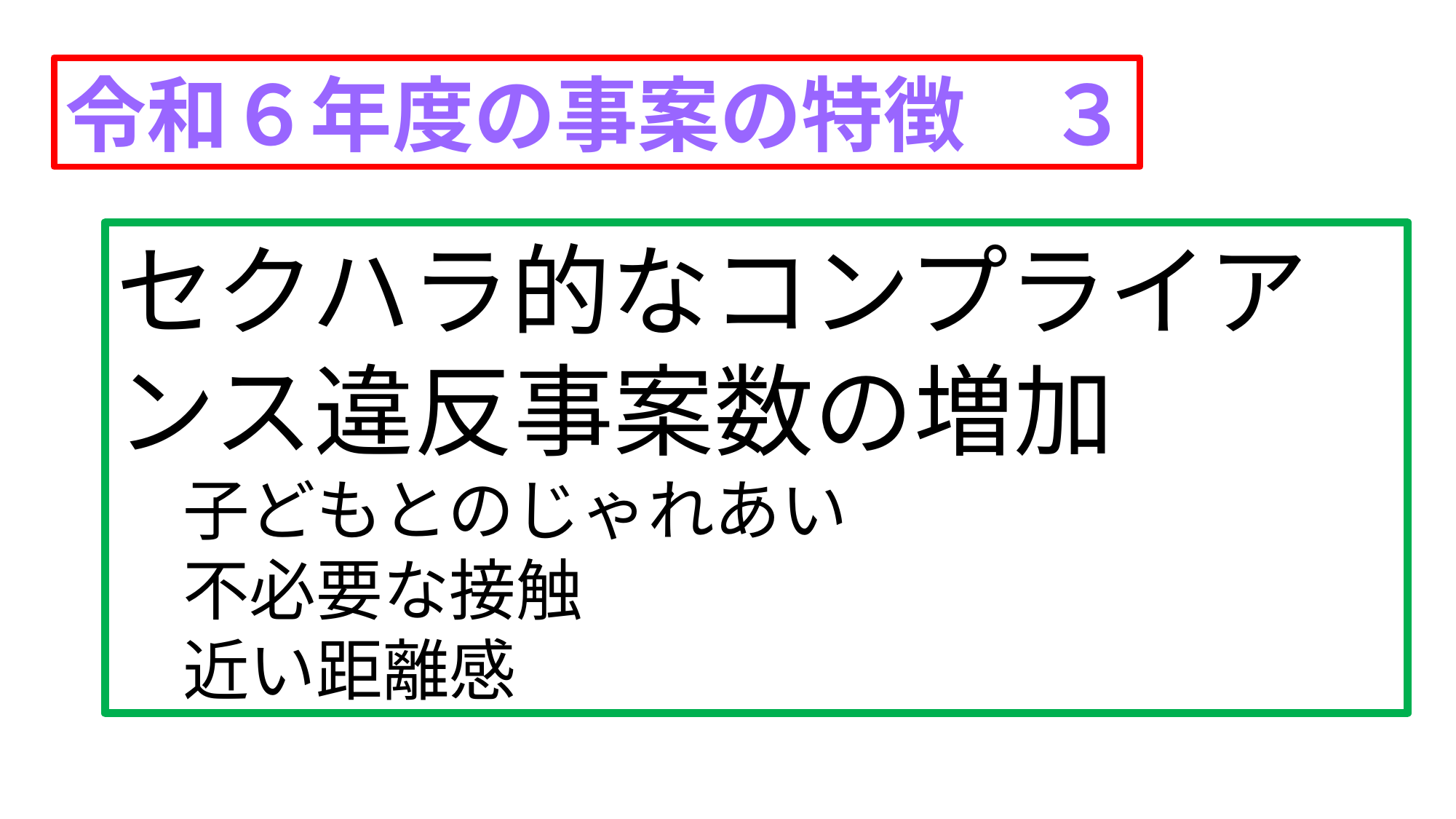

令和６年度の事案の特徴　３
セクハラ的なコンプライアンス違反事案数の増加
　子どもとのじゃれあい
　不必要な接触
　近い距離感